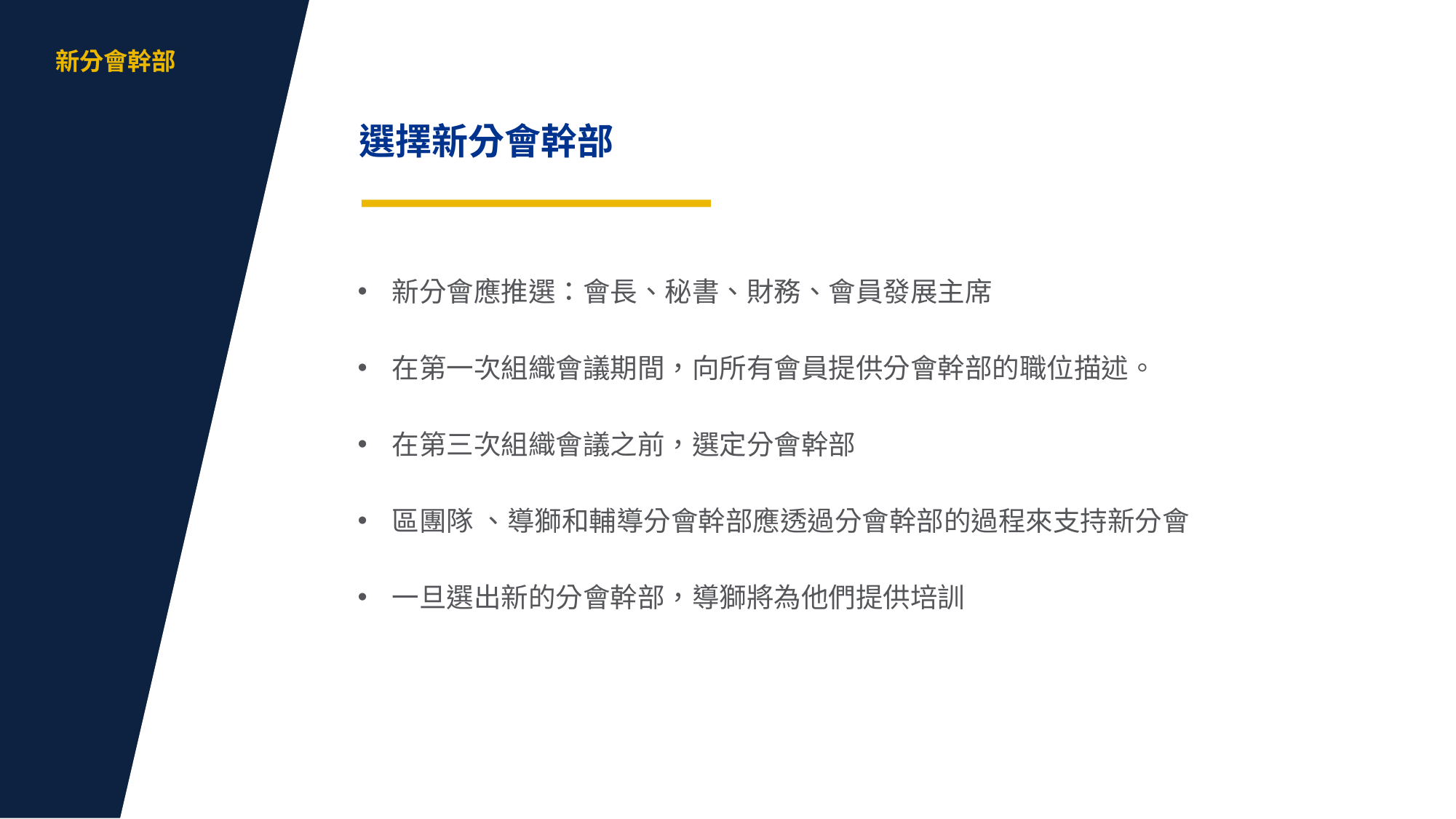

aa

新分會幹部
選擇新分會幹部

新分會應推選：會長、秘書、財務、會員發展主席

在第一次組織會議期間，向所有會員提供分會幹部的職位描述。

在第三次組織會議之前，選定分會幹部

區團隊 、導獅和輔導分會幹部應透過分會幹部的過程來支持新分會

一旦選出新的分會幹部，導獅將為他們提供培訓

6